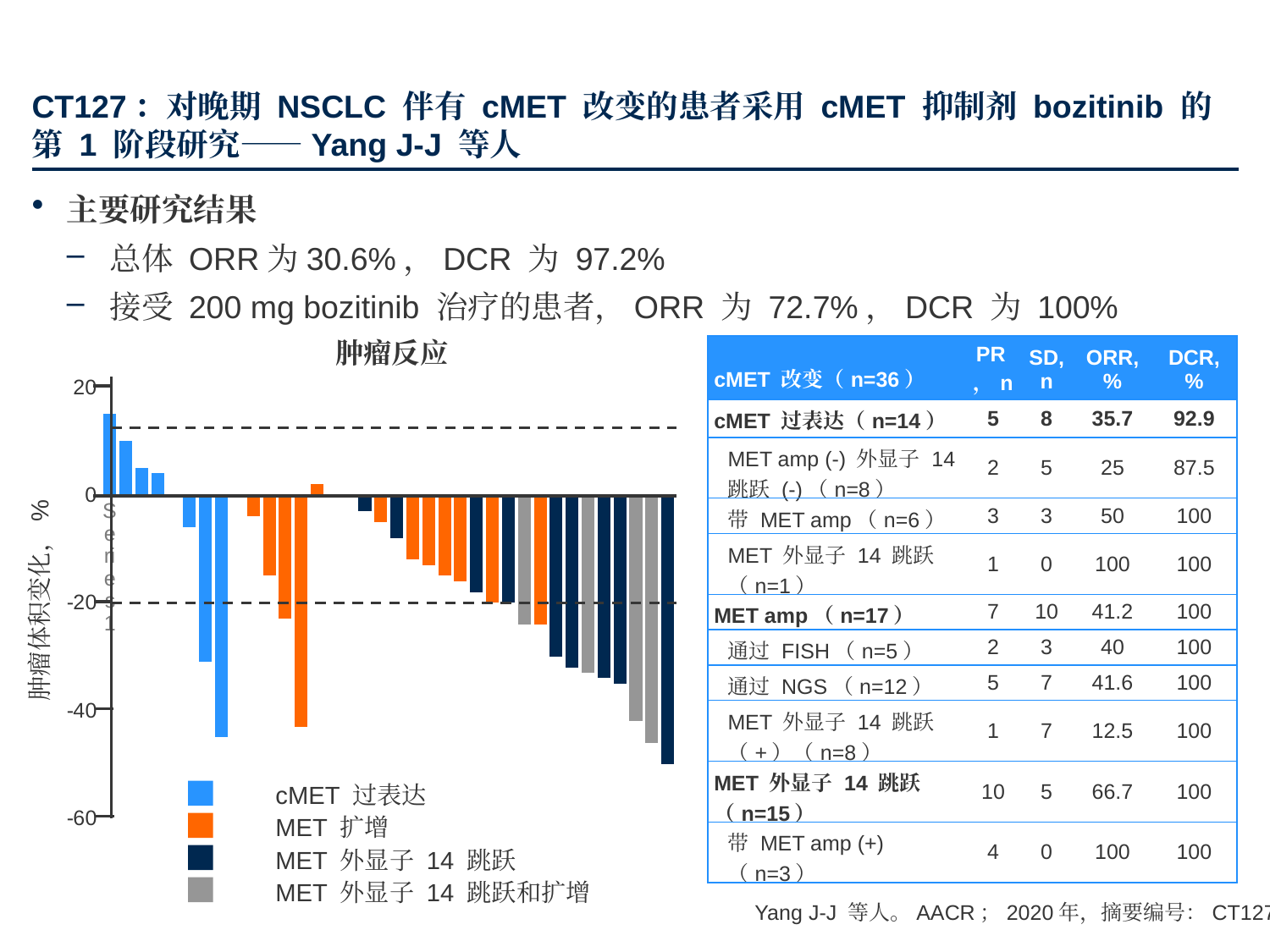

# CT127：对晚期 NSCLC 伴有 cMET 改变的患者采用 cMET 抑制剂 bozitinib 的第 1 阶段研究——Yang J-J 等人
主要研究结果
总体 ORR为30.6%，DCR 为 97.2%
接受 200 mg bozitinib 治疗的患者，ORR 为 72.7%，DCR 为 100%

### Chart

| Category | Series 1 |
|---|---|
|  | 15.0 |
|  | 10.0 |
|  | 5.0 |
|  | 4.0 |
|  | 0.0 |
|  | -6.0 |
|  | -31.0 |
|  | -45.0 |
|  | 0.0 |
|  | -4.0 |
|  | -15.0 |
|  | -23.0 |
|  | -43.0 |
|  | 2.0 |
|  | 0.0 |
|  | 0.0 |
|  | -3.0 |
|  | -5.0 |
|  | -8.0 |
|  | -12.0 |
|  | -13.0 |
|  | -15.0 |
|  | -16.0 |
|  | -18.0 |
|  | -20.0 |
|  | -20.0 |
|  | -24.0 |
|  | -24.0 |
|  | -30.0 |
|  | -32.0 |
|  | -33.0 |
|  | -34.0 |
|  | -35.0 |
|  | -42.0 |
|  | -46.0 |
|  | -50.0 |
肿瘤反应
| cMET 改变（n=36） | PR，n | SD, n | ORR, % | DCR, % |
| --- | --- | --- | --- | --- |
| cMET 过表达（n=14） | 5 | 8 | 35.7 | 92.9 |
| MET amp (-) 外显子 14 跳跃 (-)（n=8） | 2 | 5 | 25 | 87.5 |
| 带 MET amp（n=6） | 3 | 3 | 50 | 100 |
| MET 外显子 14 跳跃（n=1） | 1 | 0 | 100 | 100 |
| MET amp（n=17） | 7 | 10 | 41.2 | 100 |
| 通过 FISH（n=5） | 2 | 3 | 40 | 100 |
| 通过 NGS（n=12） | 5 | 7 | 41.6 | 100 |
| MET 外显子 14 跳跃（+）（n=8） | 1 | 7 | 12.5 | 100 |
| MET 外显子 14 跳跃（n=15） | 10 | 5 | 66.7 | 100 |
| 带 MET amp (+)（n=3） | 4 | 0 | 100 | 100 |
肿瘤体积变化，%
cMET 过表达
MET 扩增
MET 外显子 14 跳跃
MET 外显子 14 跳跃和扩增

Yang J-J 等人。AACR；2020年，摘要编号：CT127